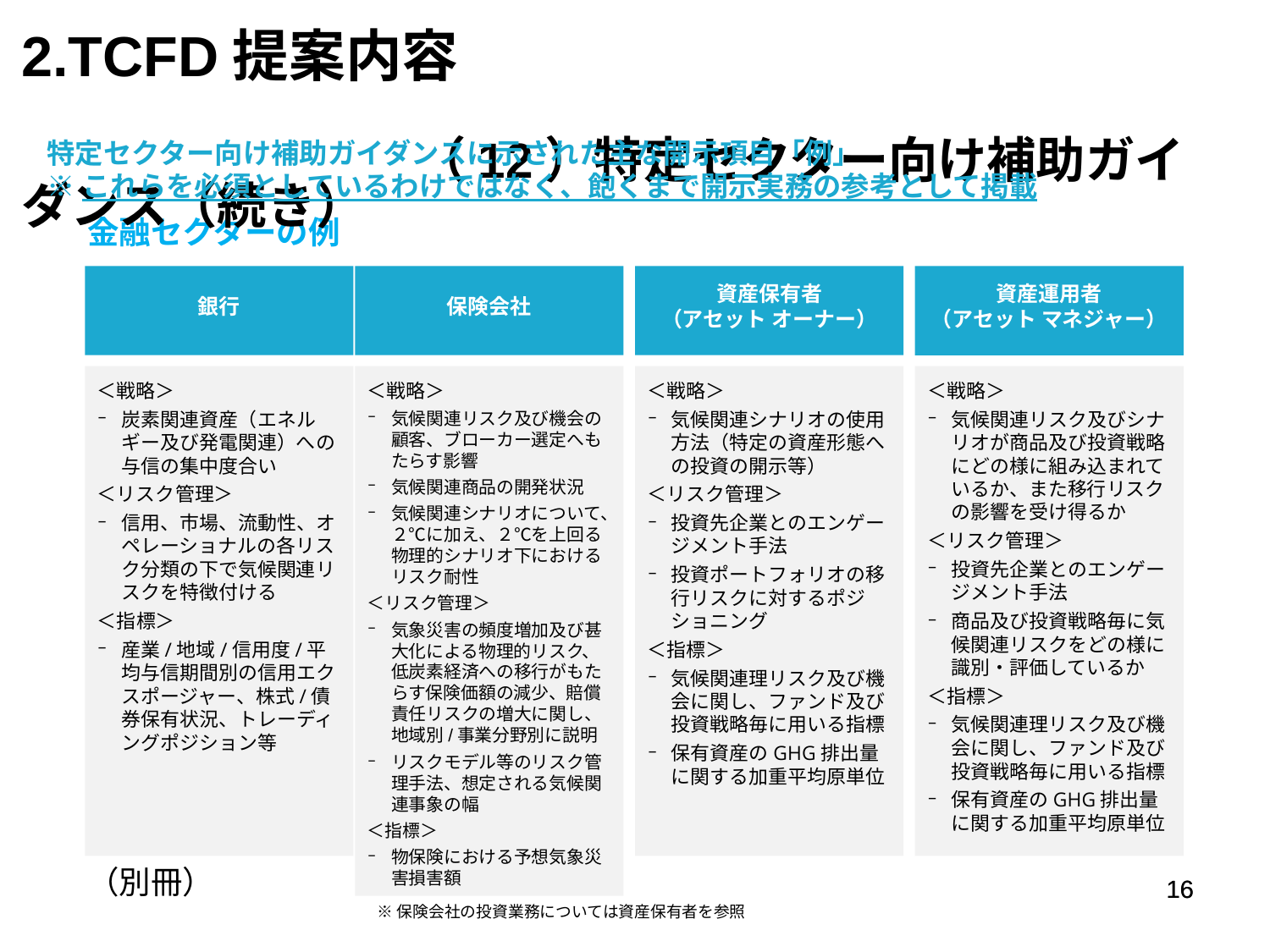

2.TCFD提案内容　　　　　　　　　　　　　　　　　　　　　　　　　　　　　　　　　　　　　　　　　（12）特定セクター向け補助ガイダンス（続き）
特定セクター向け補助ガイダンスに示された主な開示項目「例」
※これらを必須としているわけではなく、飽くまで開示実務の参考として掲載
金融セクターの例
銀行
保険会社
資産保有者
（アセット オーナー）
資産運用者
（アセット マネジャー）
＜戦略＞
炭素関連資産（エネルギー及び発電関連）への与信の集中度合い
＜リスク管理＞
信用、市場、流動性、オペレーショナルの各リスク分類の下で気候関連リスクを特徴付ける
＜指標＞
産業/地域/信用度/平均与信期間別の信用エクスポージャー、株式/債券保有状況、トレーディングポジション等
＜戦略＞
気候関連リスク及び機会の顧客、ブローカー選定へもたらす影響
気候関連商品の開発状況
気候関連シナリオについて、２℃に加え、２℃を上回る物理的シナリオ下におけるリスク耐性
＜リスク管理＞
気象災害の頻度増加及び甚大化による物理的リスク、低炭素経済への移行がもたらす保険価額の減少、賠償責任リスクの増大に関し、地域別/事業分野別に説明
リスクモデル等のリスク管理手法、想定される気候関連事象の幅
＜指標＞
物保険における予想気象災害損害額
＜戦略＞
気候関連シナリオの使用方法（特定の資産形態への投資の開示等）
＜リスク管理＞
投資先企業とのエンゲージメント手法
投資ポートフォリオの移行リスクに対するポジショニング
＜指標＞
気候関連理リスク及び機会に関し、ファンド及び投資戦略毎に用いる指標
保有資産のGHG排出量に関する加重平均原単位

＜戦略＞
気候関連リスク及びシナリオが商品及び投資戦略にどの様に組み込まれているか、また移行リスクの影響を受け得るか
＜リスク管理＞
投資先企業とのエンゲージメント手法
商品及び投資戦略毎に気候関連リスクをどの様に識別・評価しているか
＜指標＞
気候関連理リスク及び機会に関し、ファンド及び投資戦略毎に用いる指標
保有資産のGHG排出量に関する加重平均原単位

（別冊）
16
16
※保険会社の投資業務については資産保有者を参照